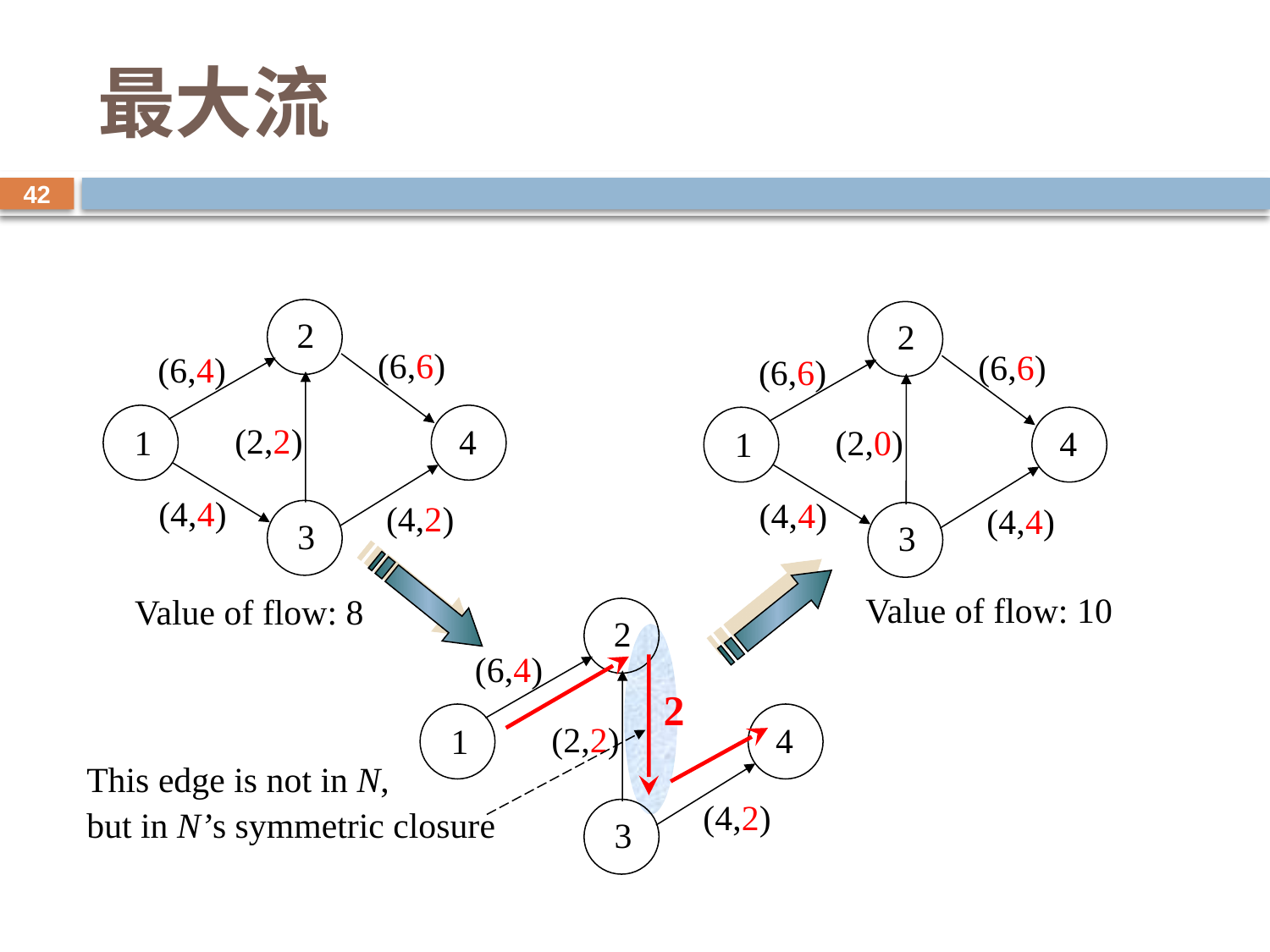

# 最大流
42

2
2
(6,6)
(6,6)
(6,4)
(6,6)

(2,2)
4
1
(2,0)
4
1

(4,4)
(4,4)
(4,2)
(4,4)

3
3

Value of flow: 10
Value of flow: 8

2

(6,4)

2

(2,2)
4
1

This edge is not in N,
but in N’s symmetric closure

(4,2)

3